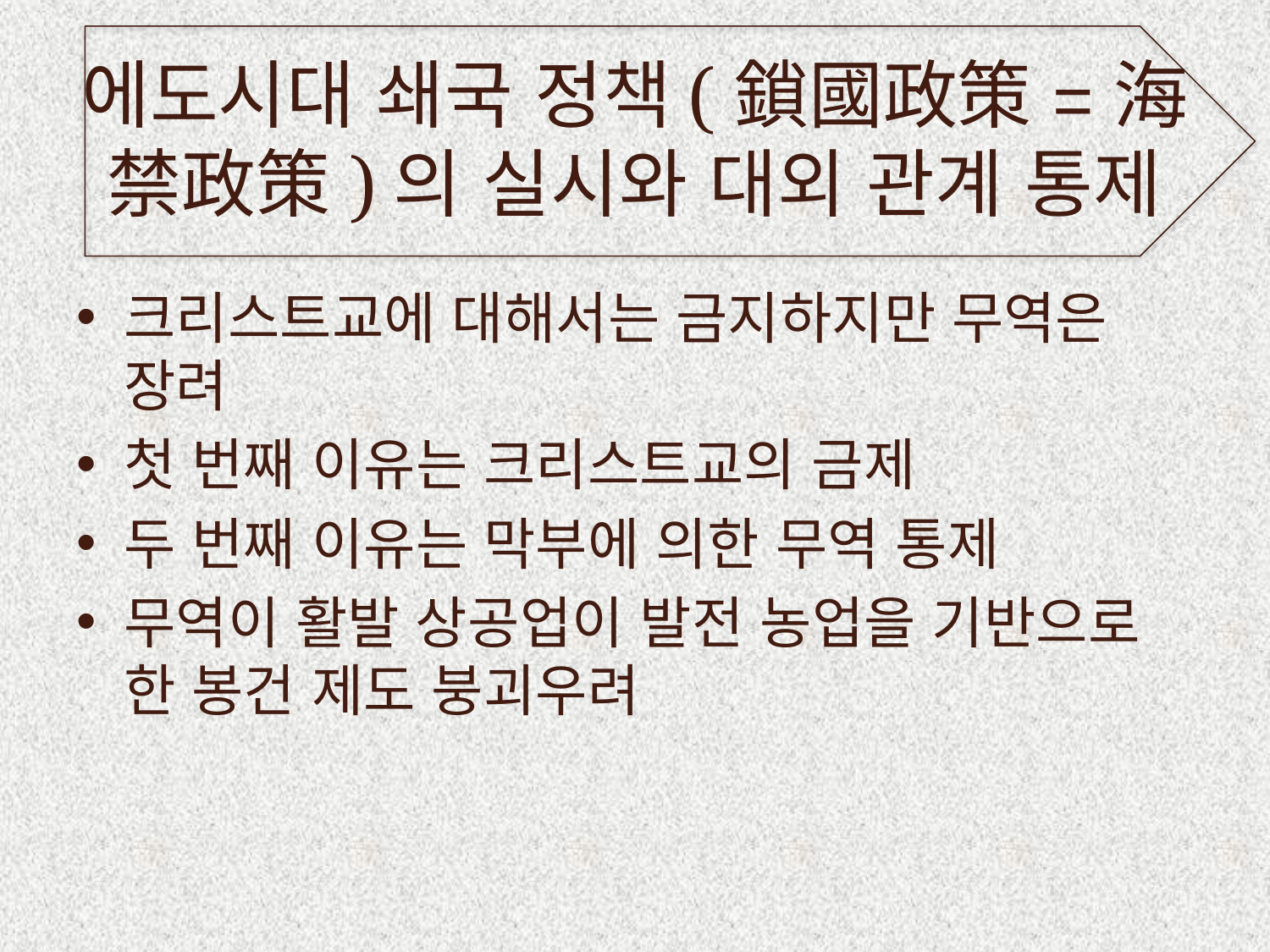

# 에도시대 쇄국 정책(鎖國政策=海禁政策)의 실시와 대외 관계 통제
크리스트교에 대해서는 금지하지만 무역은 장려
첫 번째 이유는 크리스트교의 금제
두 번째 이유는 막부에 의한 무역 통제
무역이 활발 상공업이 발전 농업을 기반으로 한 봉건 제도 붕괴우려